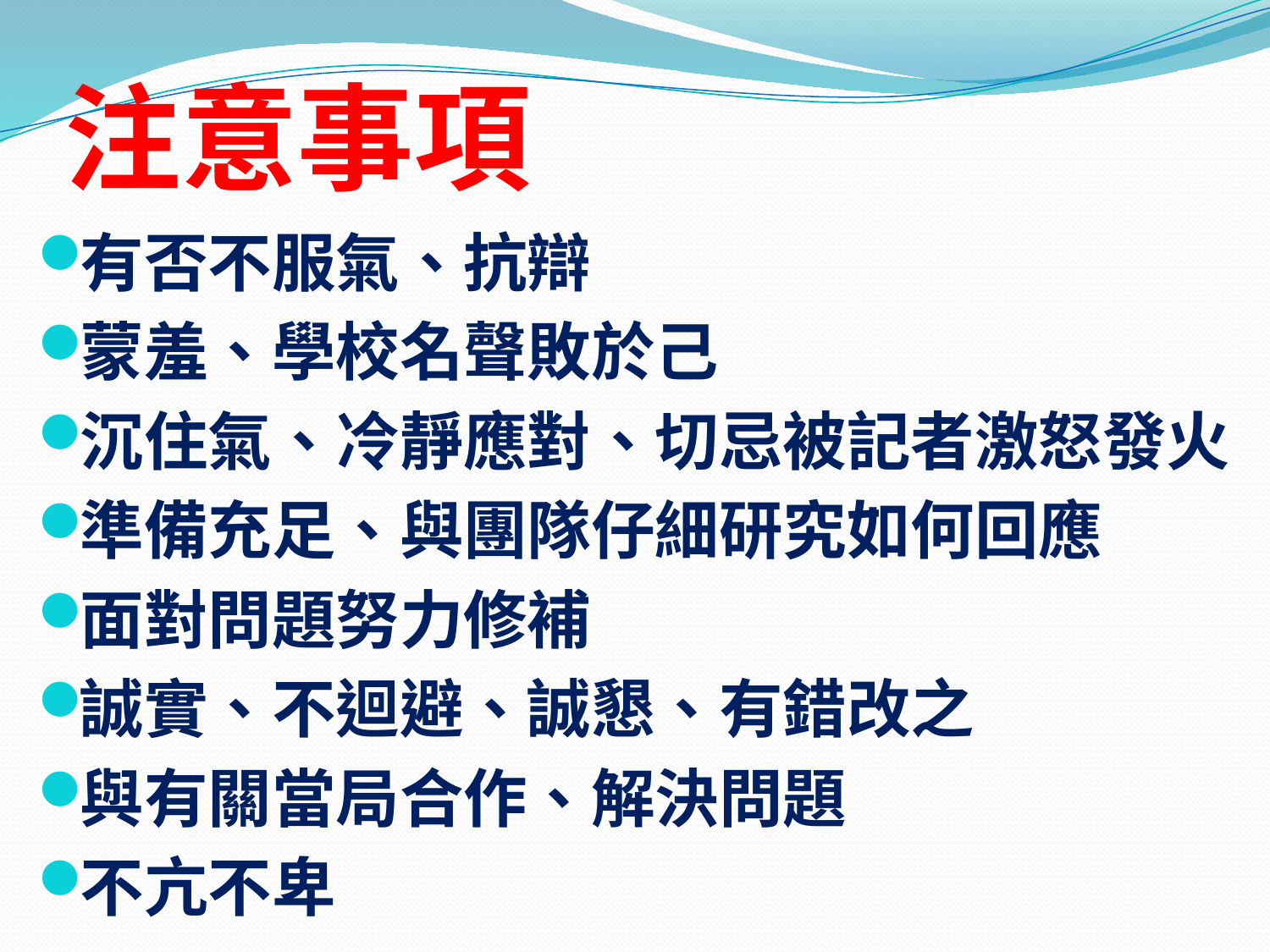

# 注意事項
有否不服氣、抗辯
蒙羞、學校名聲敗於己
沉住氣、冷靜應對、切忌被記者激怒發火
準備充足、與團隊仔細研究如何回應
面對問題努力修補
誠實、不迴避、誠懇、有錯改之
與有關當局合作、解決問題
不亢不卑